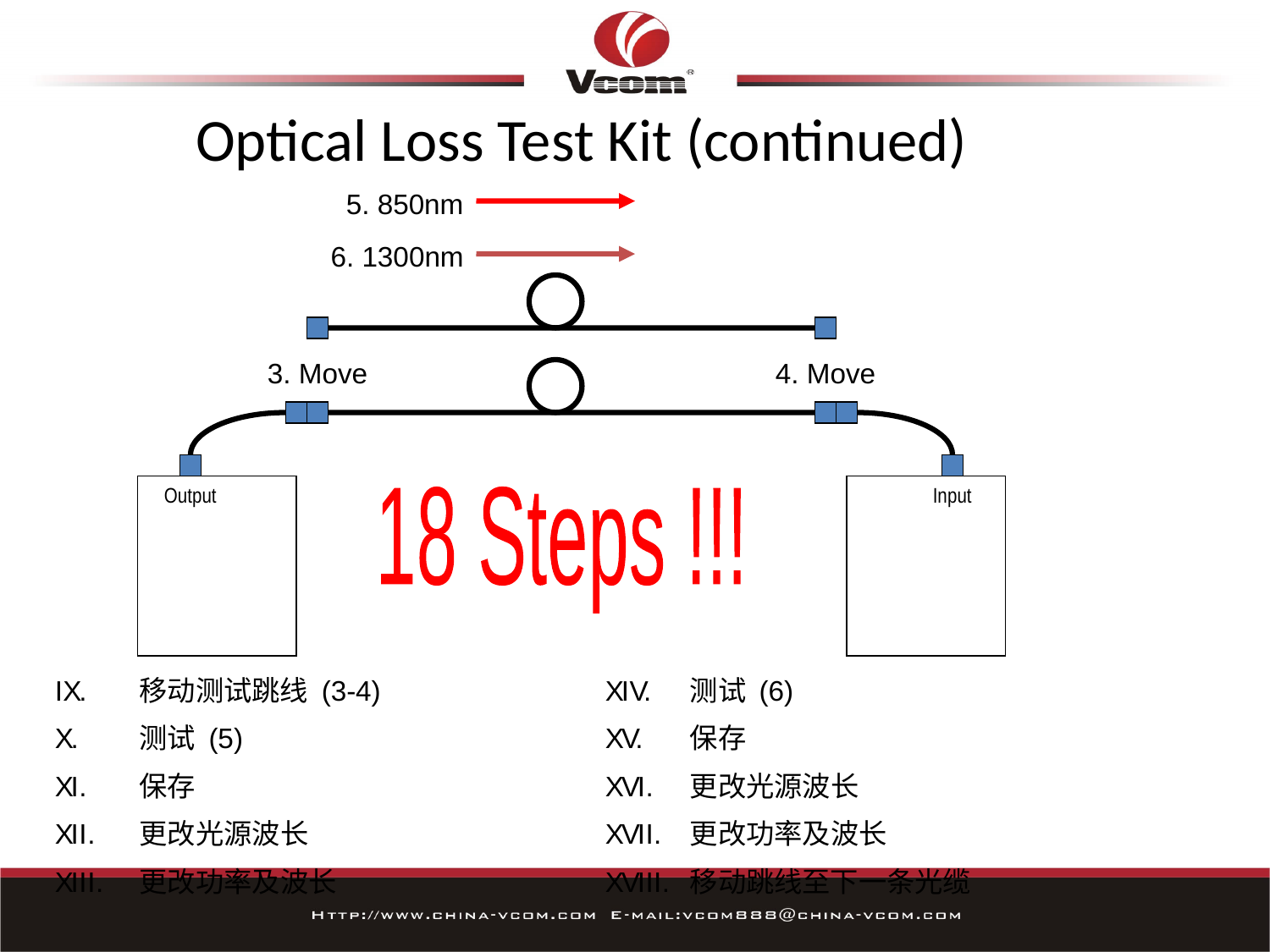

# Optical Loss Test Kit (continued)
5. 850nm

6. 1300nm

3. Move
4. Move

Output

Input
18 Steps !!!
移动测试跳线 (3-4)
测试 (5)
保存
更改光源波长
更改功率及波长
测试 (6)
保存
更改光源波长
更改功率及波长
移动跳线至下一条光缆